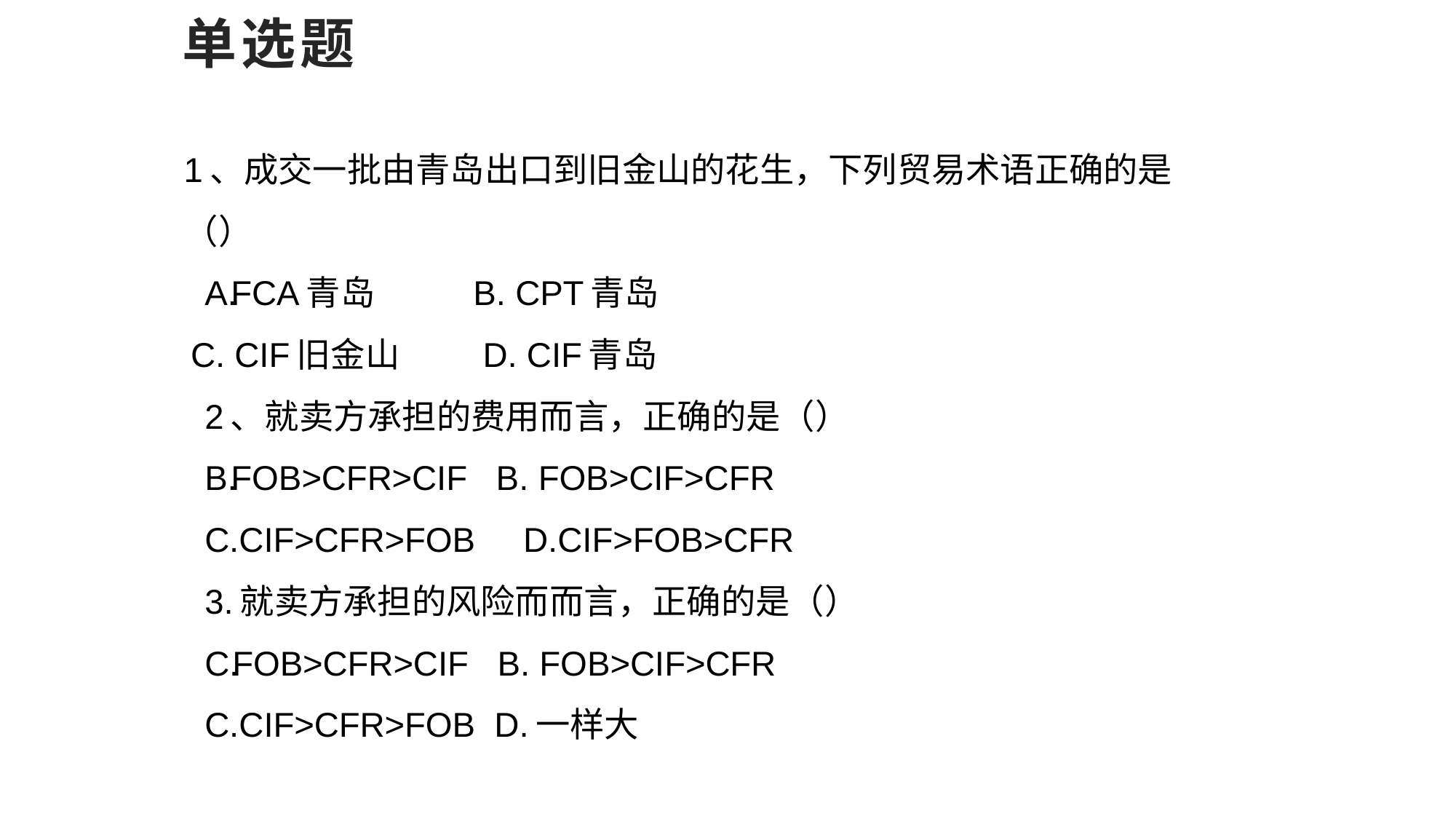

# 单选题
1、成交一批由青岛出口到旧金山的花生，下列贸易术语正确的是（）
FCA青岛            B. CPT青岛
     C. CIF旧金山          D. CIF青岛
2、就卖方承担的费用而言，正确的是（）
FOB>CFR>CIF   B. FOB>CIF>CFR
C.CIF>CFR>FOB     D.CIF>FOB>CFR
3.就卖方承担的风险而而言，正确的是（）
FOB>CFR>CIF   B. FOB>CIF>CFR
C.CIF>CFR>FOB  D.一样大